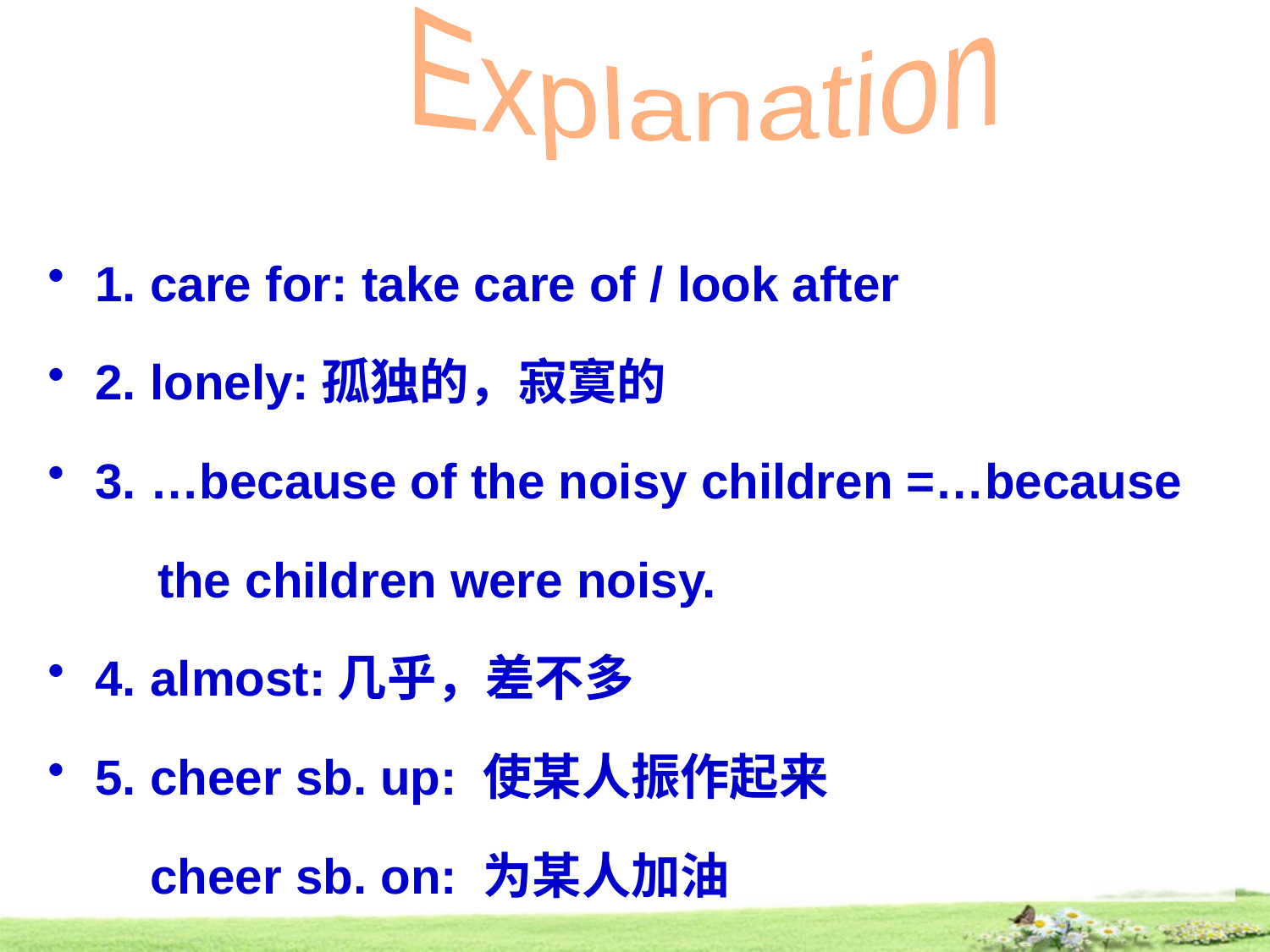

Explanation
1. care for: take care of / look after
2. lonely:孤独的，寂寞的
3. …because of the noisy children =…because
        the children were noisy.
4. almost:几乎，差不多
5. cheer sb. up: 使某人振作起来
	    cheer sb. on: 为某人加油